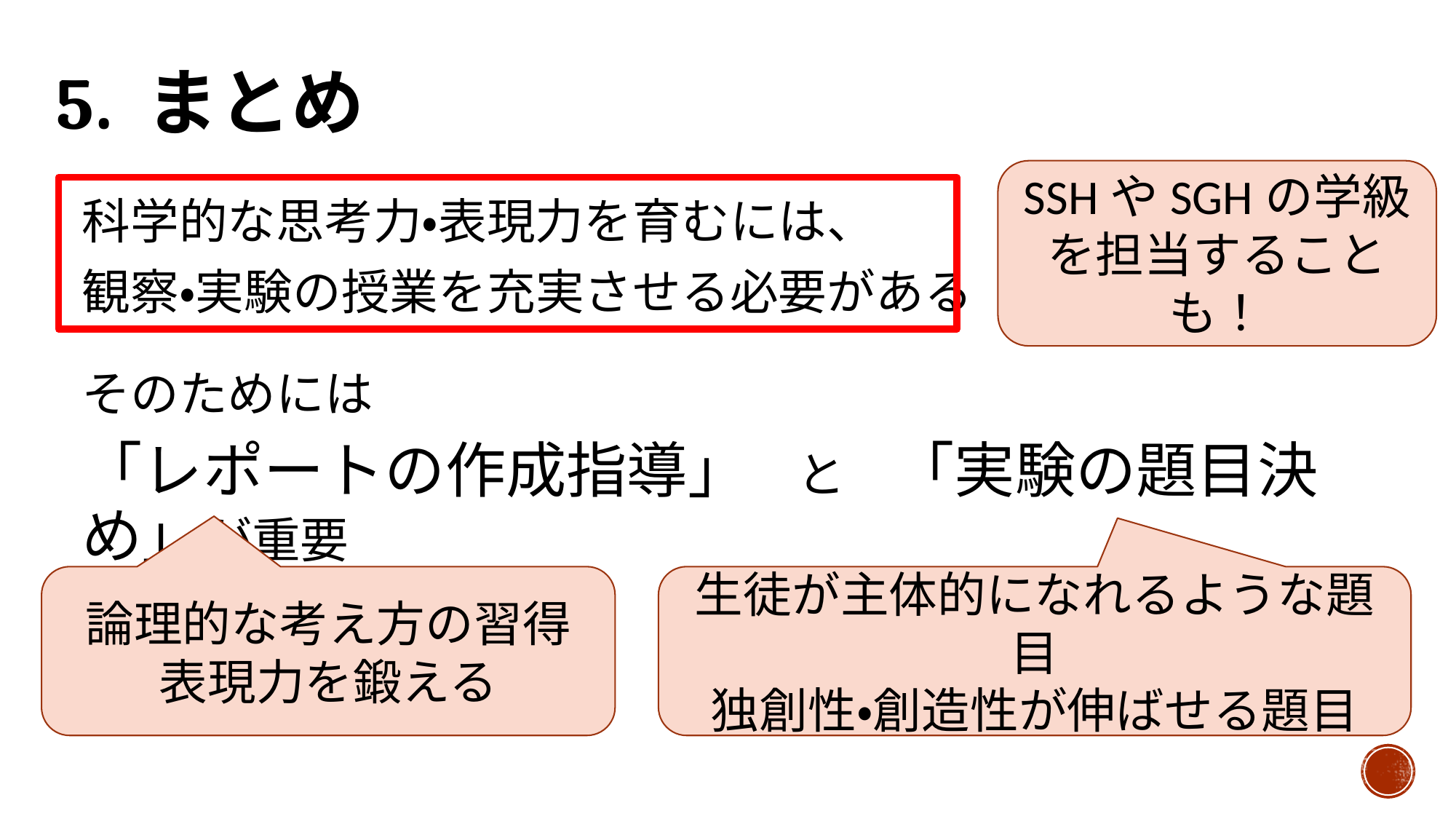

# 5. まとめ
SSHやSGHの学級を担当することも！

科学的な思考力・表現力を育むには、
観察・実験の授業を充実させる必要がある

そのためには
「レポートの作成指導」　と　「実験の題目決め」が重要

論理的な考え方の習得
表現力を鍛える
生徒が主体的になれるような題目
独創性・創造性が伸ばせる題目